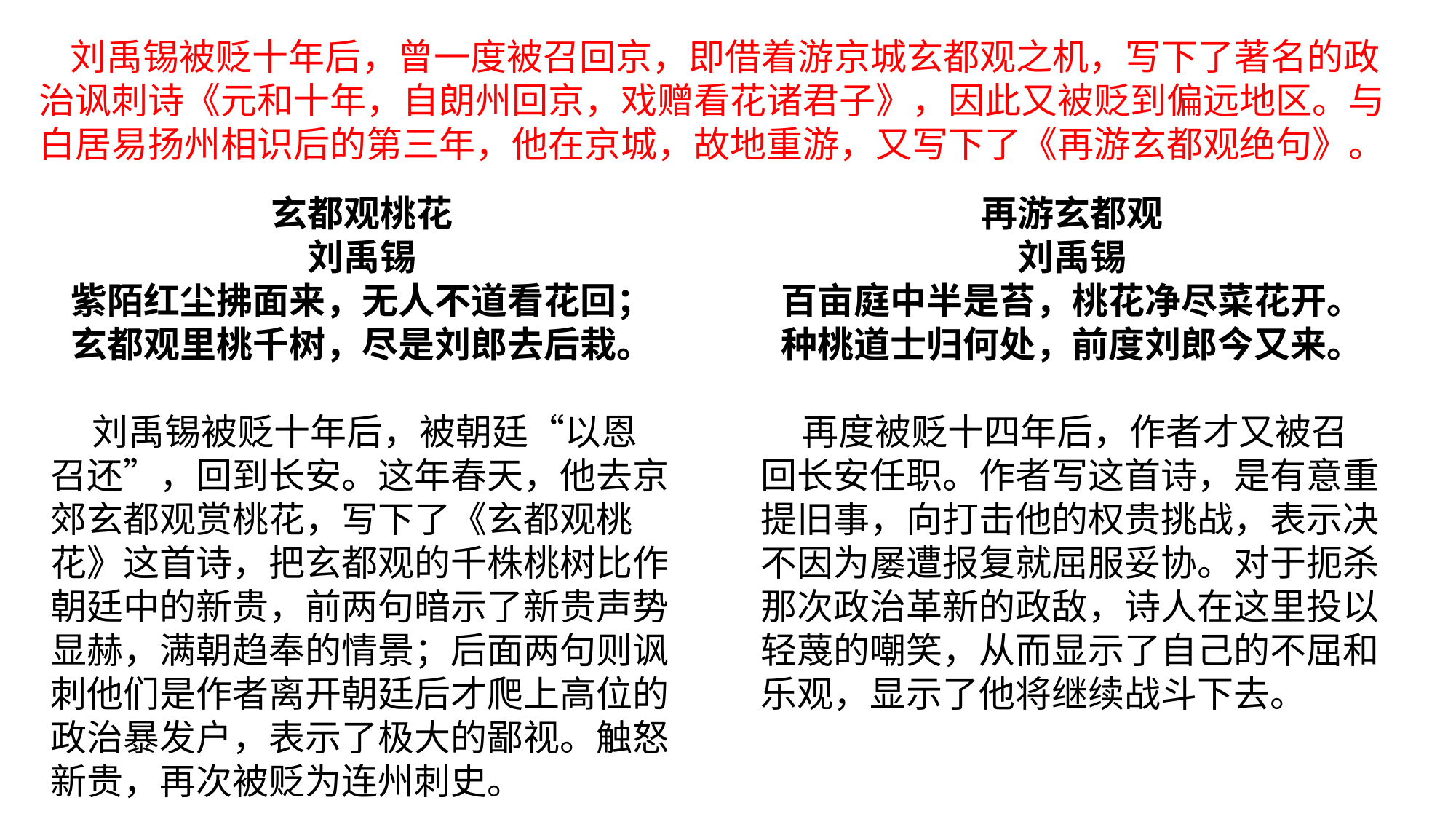

刘禹锡被贬十年后，曾一度被召回京，即借着游京城玄都观之机，写下了著名的政治讽刺诗《元和十年，自朗州回京，戏赠看花诸君子》，因此又被贬到偏远地区。与白居易扬州相识后的第三年，他在京城，故地重游，又写下了《再游玄都观绝句》。
玄都观桃花
刘禹锡
紫陌红尘拂面来，无人不道看花回；
玄都观里桃千树，尽是刘郎去后栽。

    刘禹锡被贬十年后，被朝廷“以恩召还”，回到长安。这年春天，他去京郊玄都观赏桃花，写下了《玄都观桃花》这首诗，把玄都观的千株桃树比作朝廷中的新贵，前两句暗示了新贵声势显赫，满朝趋奉的情景；后面两句则讽刺他们是作者离开朝廷后才爬上高位的政治暴发户，表示了极大的鄙视。触怒新贵，再次被贬为连州刺史。

再游玄都观
刘禹锡
百亩庭中半是苔，桃花净尽菜花开。
种桃道士归何处，前度刘郎今又来。

    再度被贬十四年后，作者才又被召回长安任职。作者写这首诗，是有意重提旧事，向打击他的权贵挑战，表示决不因为屡遭报复就屈服妥协。对于扼杀那次政治革新的政敌，诗人在这里投以轻蔑的嘲笑，从而显示了自己的不屈和乐观，显示了他将继续战斗下去。